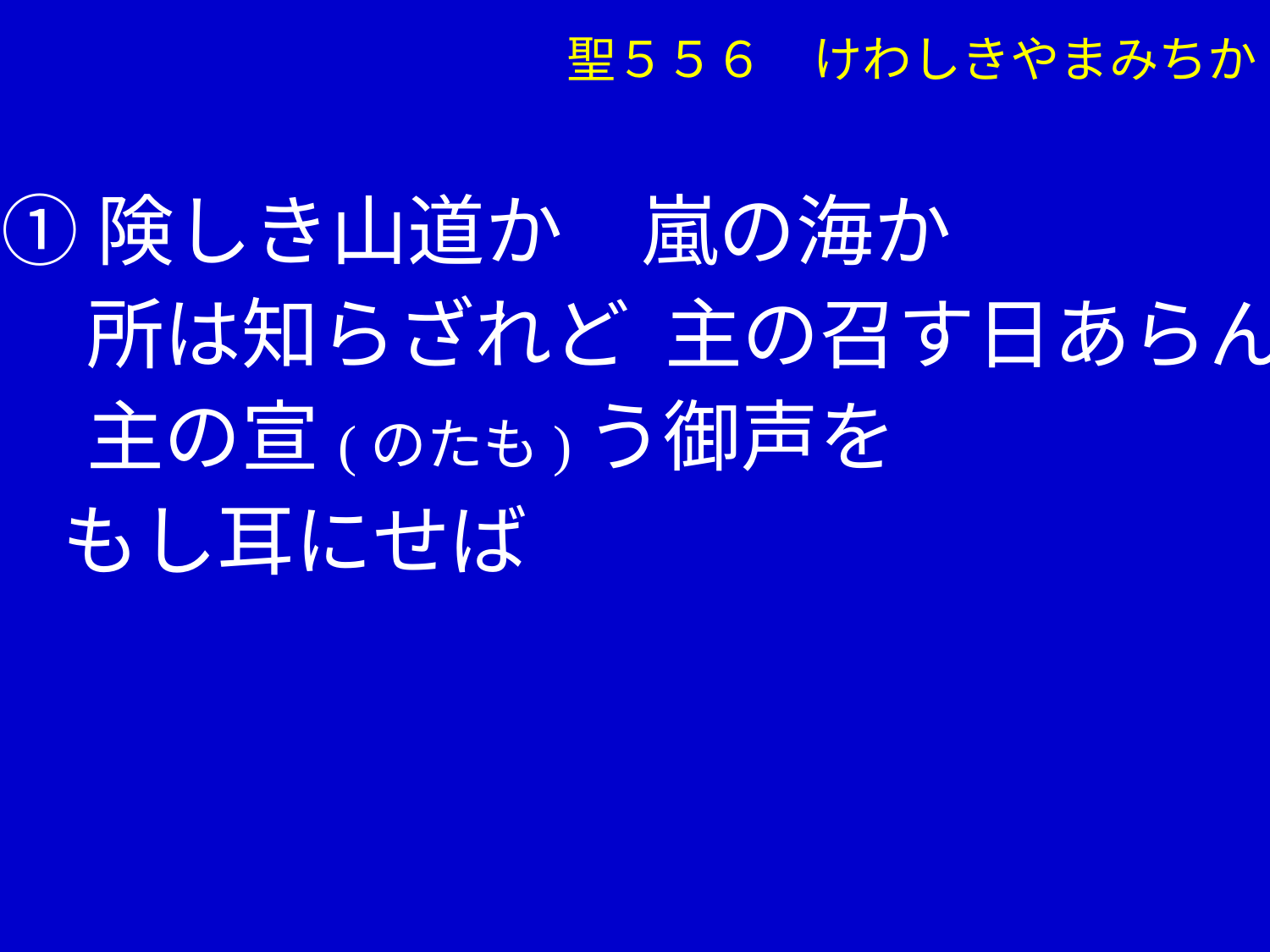

聖５５６　けわしきやまみちか
 ①険しき山道か　嵐の海か
　 所は知らざれど  主の召す日あらん
　 主の宣(のたも)う御声を
   もし耳にせば